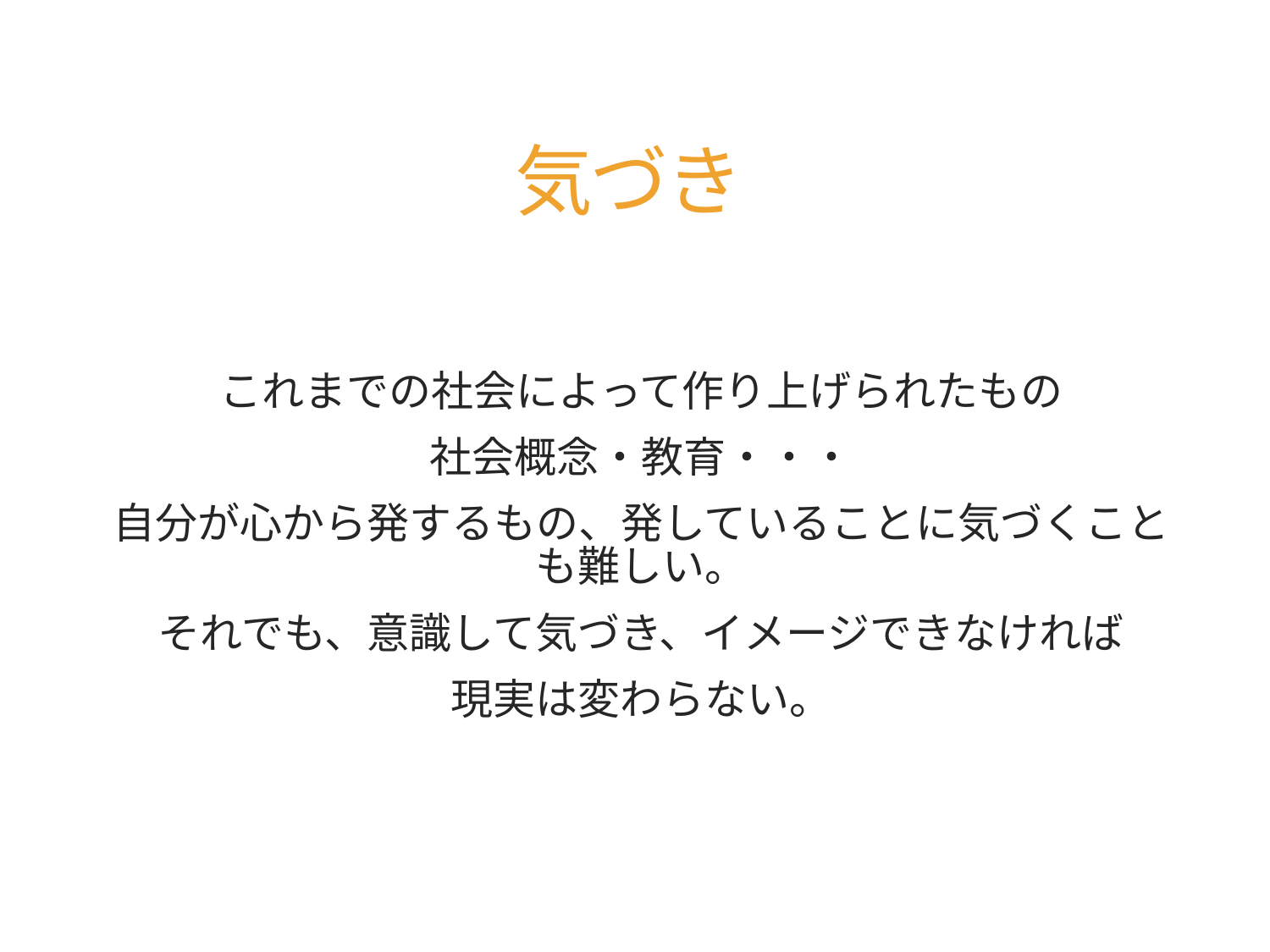

# 気づき
これまでの社会によって作り上げられたもの
社会概念・教育・・・
自分が心から発するもの、発していることに気づくことも難しい。
それでも、意識して気づき、イメージできなければ
現実は変わらない。